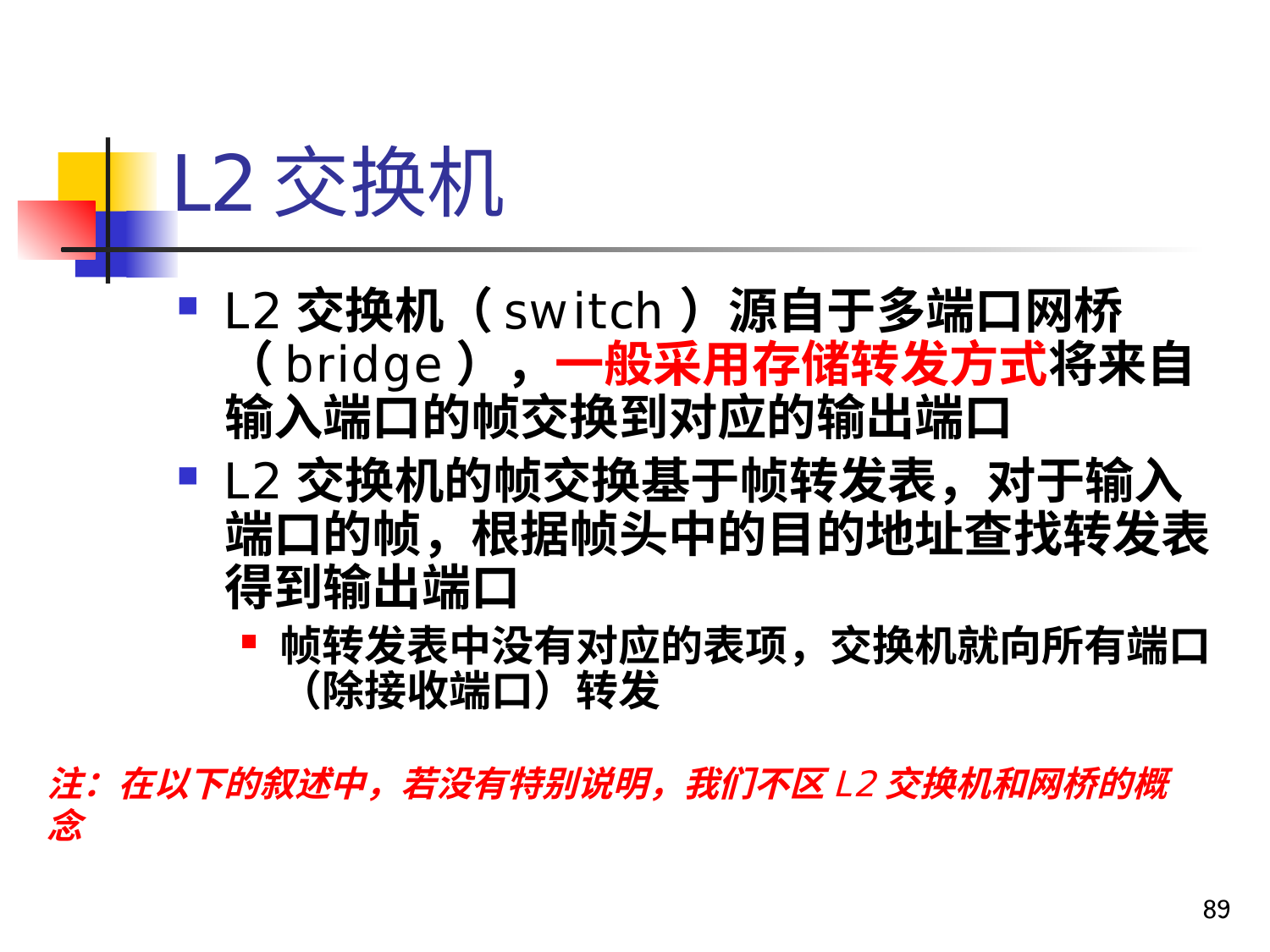

# L2交换机
L2交换机（switch）源自于多端口网桥（bridge），一般采用存储转发方式将来自输入端口的帧交换到对应的输出端口
L2交换机的帧交换基于帧转发表，对于输入端口的帧，根据帧头中的目的地址查找转发表得到输出端口
帧转发表中没有对应的表项，交换机就向所有端口（除接收端口）转发
注：在以下的叙述中，若没有特别说明，我们不区L2交换机和网桥的概念
89